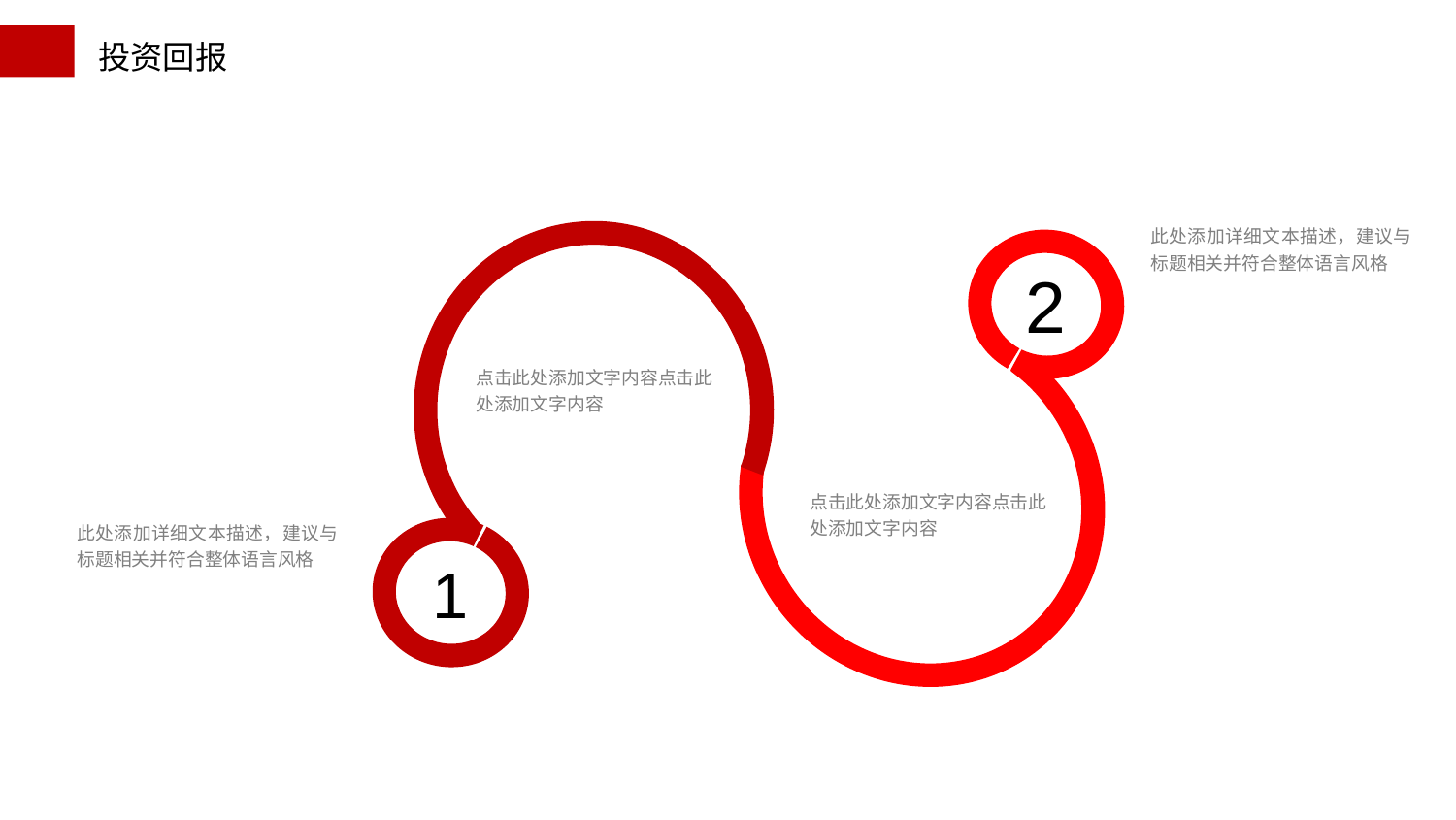

此处添加详细文本描述，建议与标题相关并符合整体语言风格
2

点击此处添加文字内容点击此处添加文字内容

点击此处添加文字内容点击此处添加文字内容
此处添加详细文本描述，建议与标题相关并符合整体语言风格
1